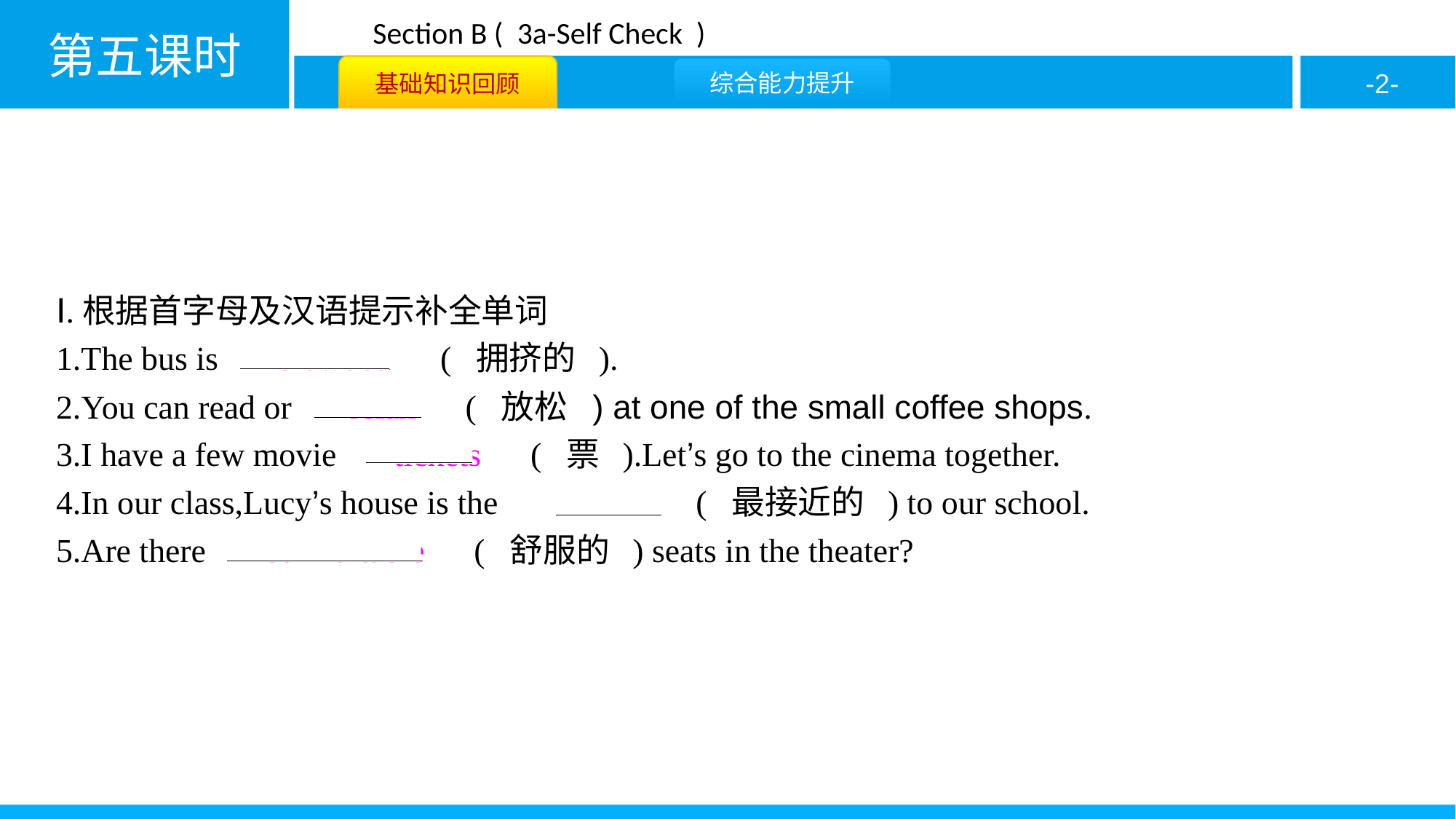

Ⅰ.根据首字母及汉语提示补全单词
1.The bus is 　crowded　(  拥挤的  ).
2.You can read or 　relax　(  放松  ) at one of the small coffee shops.
3.I have a few movie 　tickets　(  票  ).Let’s go to the cinema together.
4.In our class,Lucy’s house is the 　closest　(  最接近的  ) to our school.
5.Are there 　comfortable　(  舒服的  ) seats in the theater?